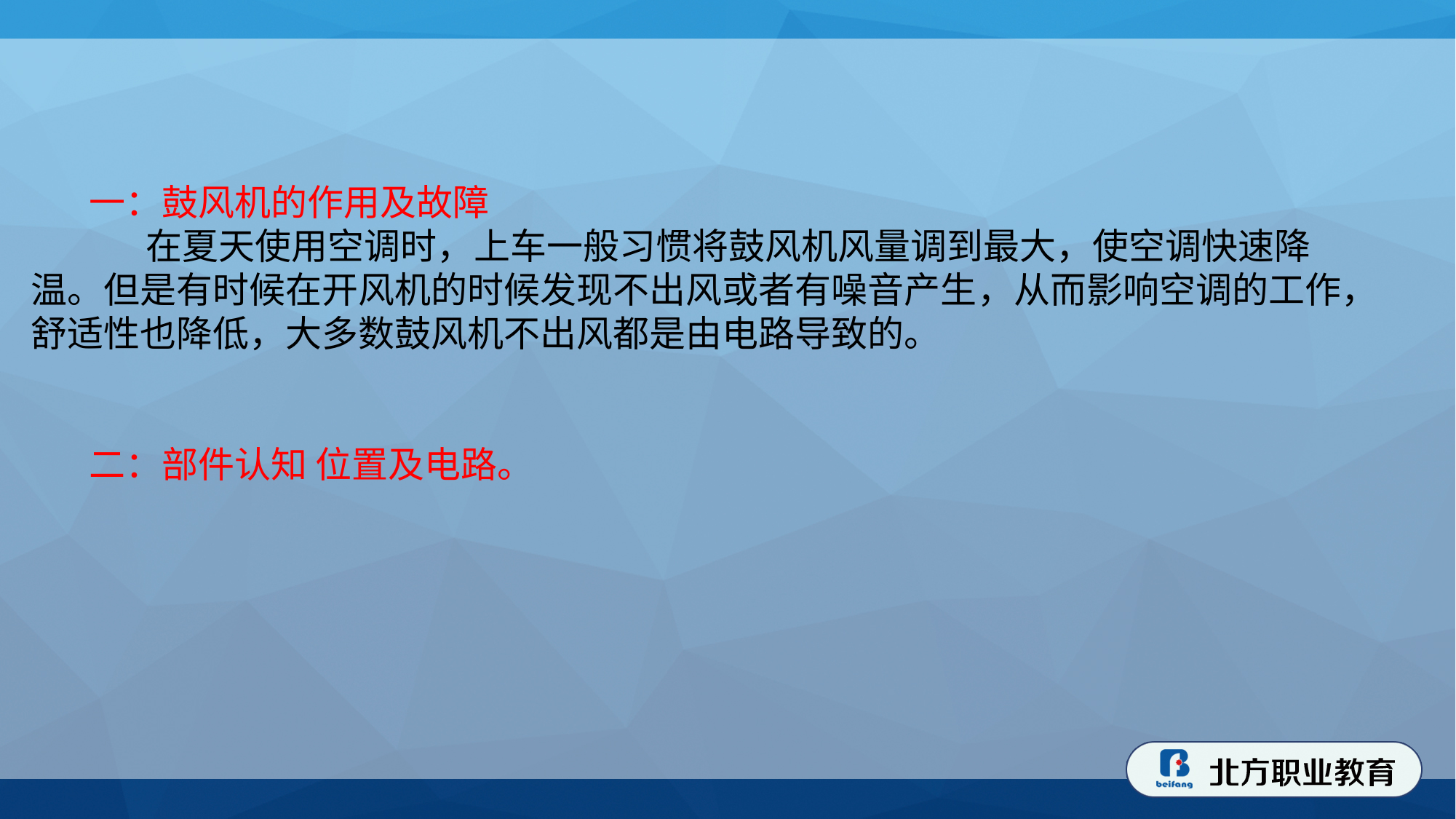

一：鼓风机的作用及故障
             在夏天使用空调时，上车一般习惯将鼓风机风量调到最大，使空调快速降温。但是有时候在开风机的时候发现不出风或者有噪音产生，从而影响空调的工作，舒适性也降低，大多数鼓风机不出风都是由电路导致的。

      二：部件认知 位置及电路。